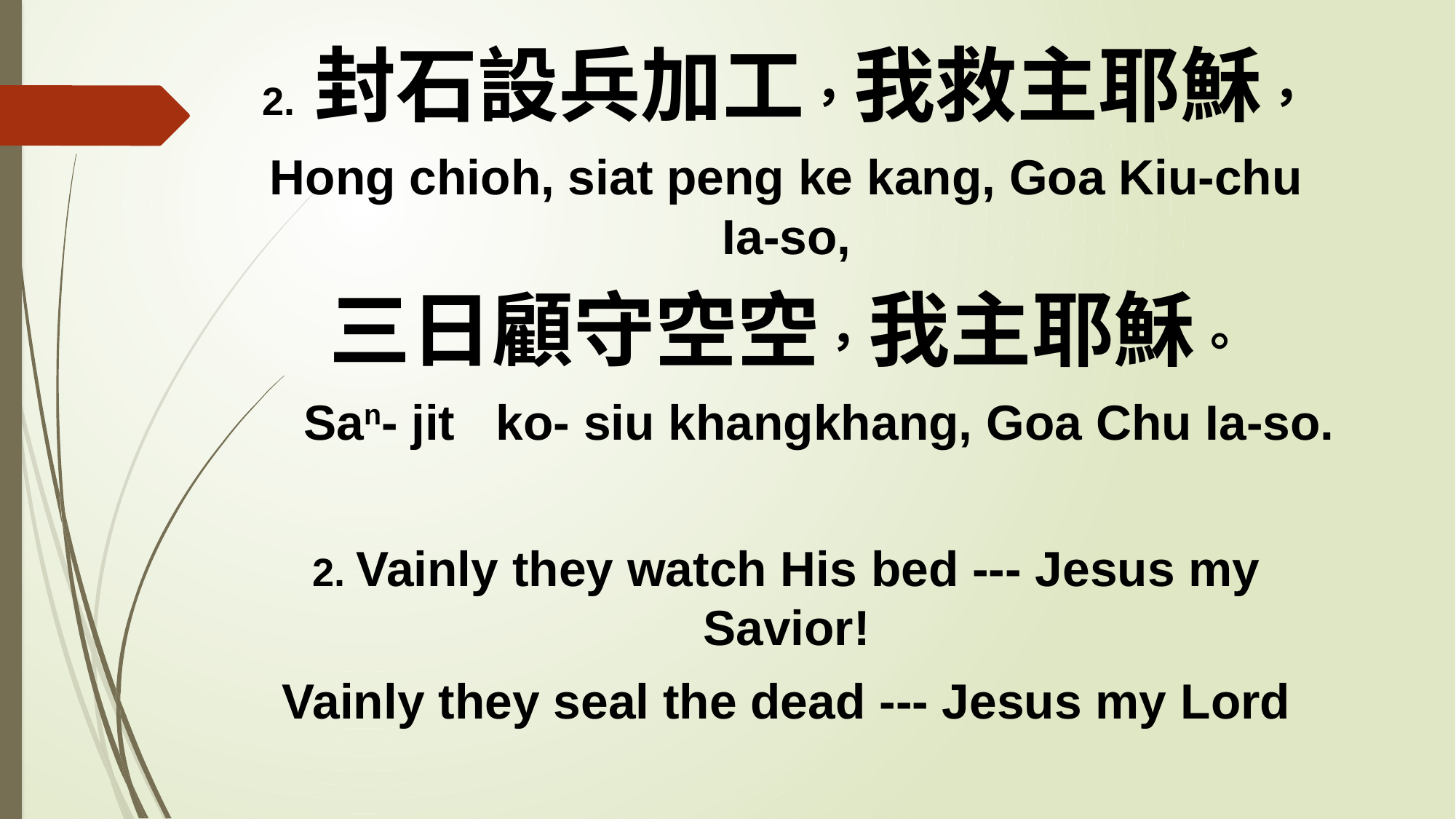

2. 封石設兵加工，我救主耶穌，
Hong chioh, siat peng ke kang, Goa Kiu-chu Ia-so,
三日顧守空空，我主耶穌。
     San- jit   ko- siu khangkhang, Goa Chu Ia-so.

2. Vainly they watch His bed --- Jesus my Savior!
Vainly they seal the dead --- Jesus my Lord